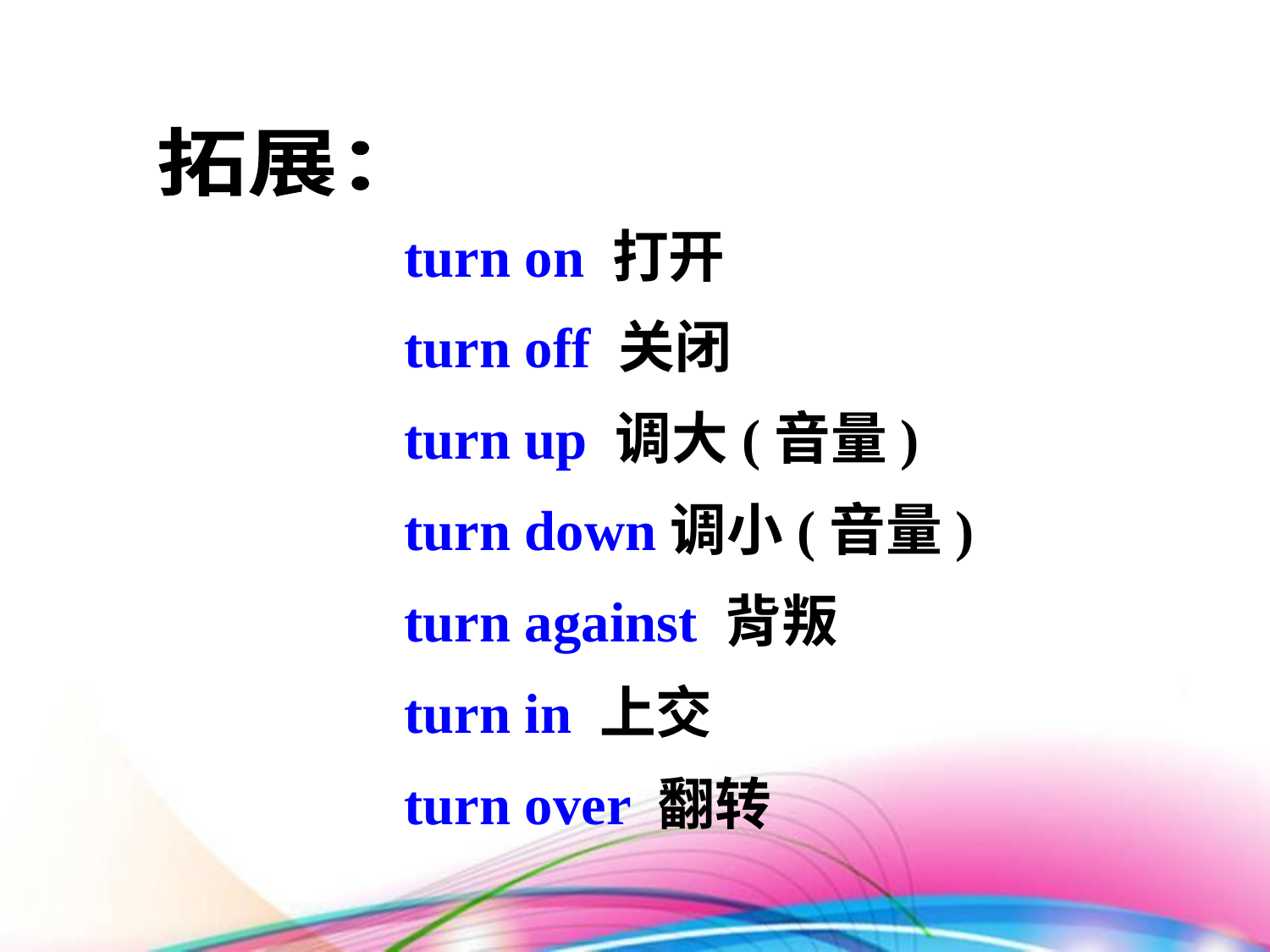

拓展：
turn on 打开
turn off 关闭
turn up 调大(音量)
turn down调小(音量)
turn against 背叛
turn in 上交
turn over 翻转